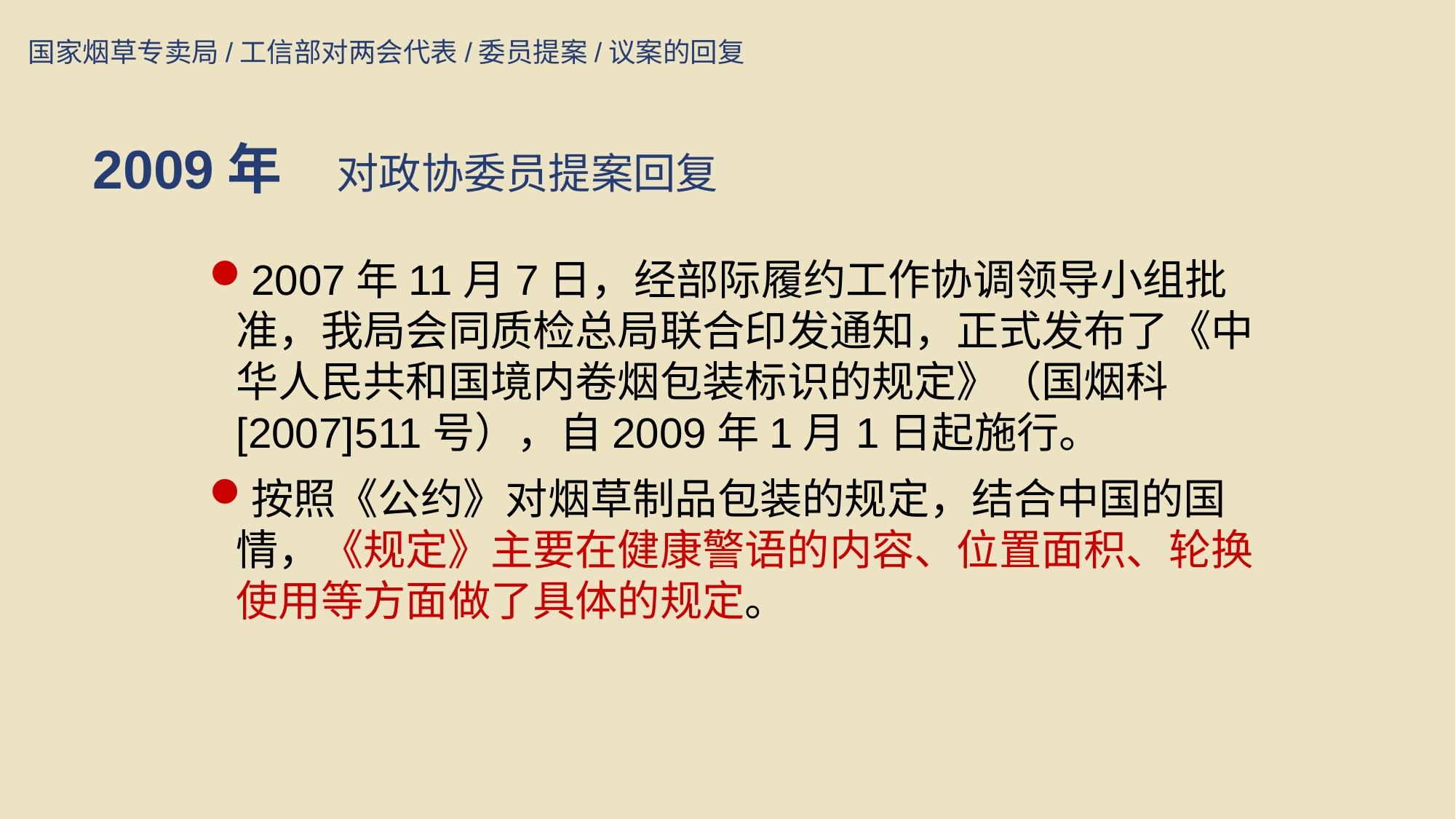

国家烟草专卖局/工信部对两会代表/委员提案/议案的回复
# 2009年　对政协委员提案回复
2007年11月7日，经部际履约工作协调领导小组批准，我局会同质检总局联合印发通知，正式发布了《中华人民共和国境内卷烟包装标识的规定》（国烟科[2007]511号），自2009年1月1日起施行。
按照《公约》对烟草制品包装的规定，结合中国的国情，《规定》主要在健康警语的内容、位置面积、轮换使用等方面做了具体的规定。